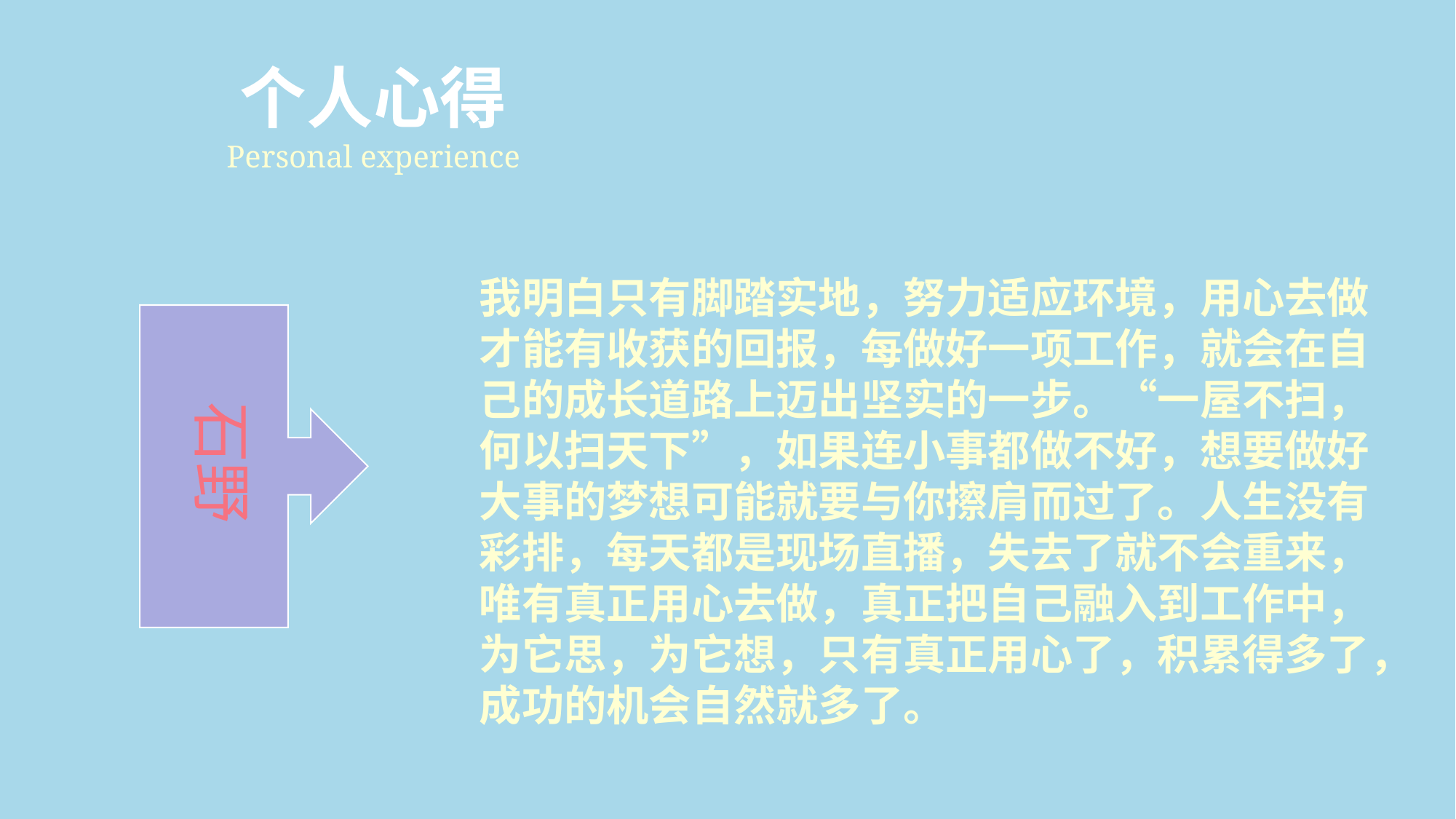

个人心得
Personal experience
我明白只有脚踏实地，努力适应环境，用心去做才能有收获的回报，每做好一项工作，就会在自己的成长道路上迈出坚实的一步。“一屋不扫，何以扫天下”，如果连小事都做不好，想要做好大事的梦想可能就要与你擦肩而过了。人生没有彩排，每天都是现场直播，失去了就不会重来，唯有真正用心去做，真正把自己融入到工作中，为它思，为它想，只有真正用心了，积累得多了，成功的机会自然就多了。

石野